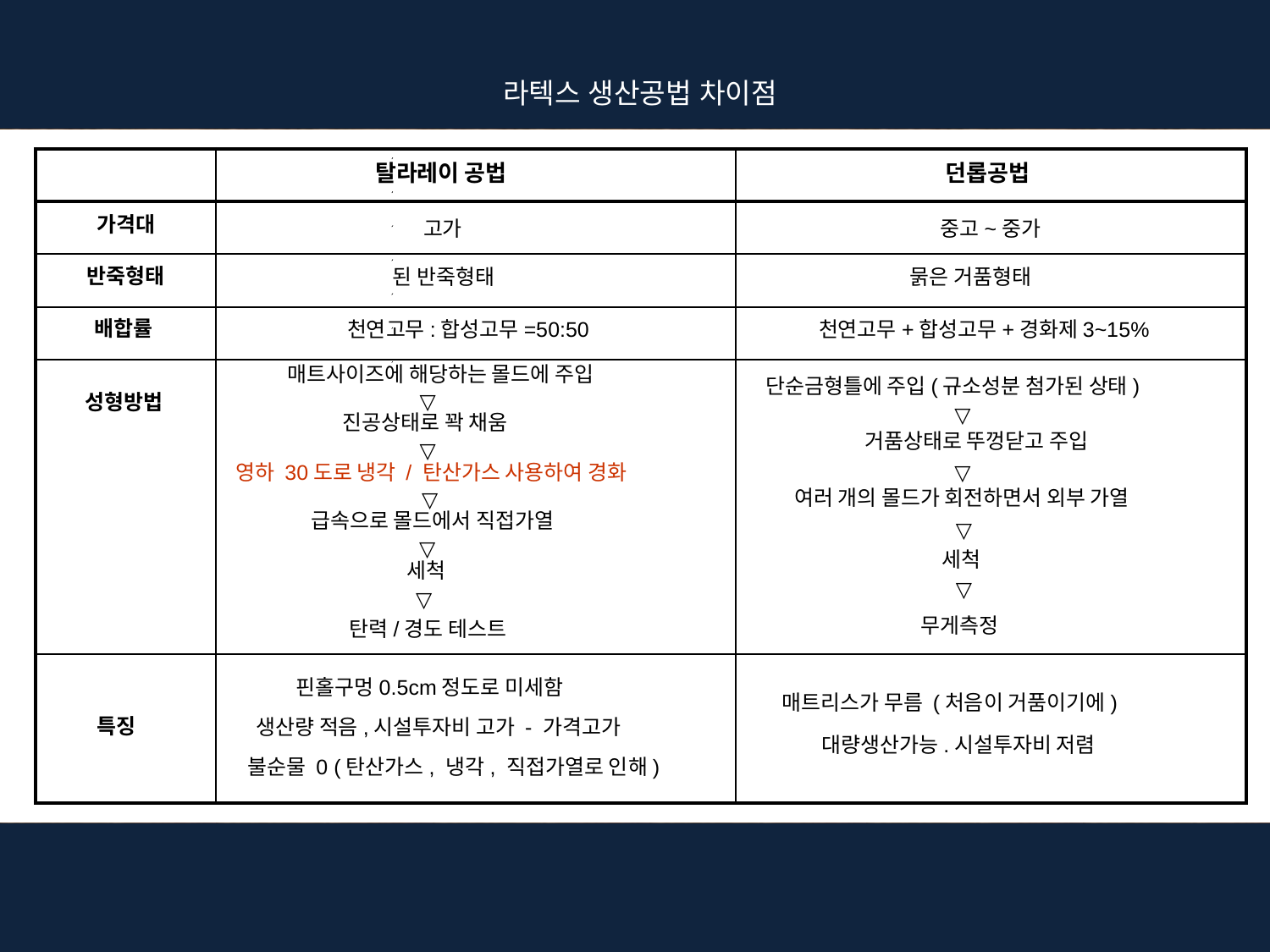

라텍스 생산공법 차이점
|  |  |  |
| --- | --- | --- |
|  |  |  |
|  |  |  |
|  |  |  |
|  |  |  |
|  |  |  |

탈라레이 공법
던롭공법

가격대
고가
중고~중가

반죽형태
묽은 거품형태
된 반죽형태

배합률
천연고무:합성고무=50:50
천연고무+합성고무+경화제3~15%

매트사이즈에 해당하는 몰드에 주입

단순금형틀에 주입(규소성분 첨가된 상태)
▽
성형방법
▽
진공상태로 꽉 채움
거품상태로 뚜껑닫고 주입
▽
영하 30도로 냉각 / 탄산가스 사용하여 경화
▽
여러 개의 몰드가 회전하면서 외부 가열
▽
급속으로 몰드에서 직접가열
▽
▽
세척
세척
▽
▽
무게측정
탄력/경도 테스트
핀홀구멍0.5cm정도로 미세함
 매트리스가 무름 (처음이 거품이기에)
특징
생산량 적음,시설투자비 고가 - 가격고가
대량생산가능.시설투자비 저렴
불순물 0 (탄산가스, 냉각, 직접가열로 인해)